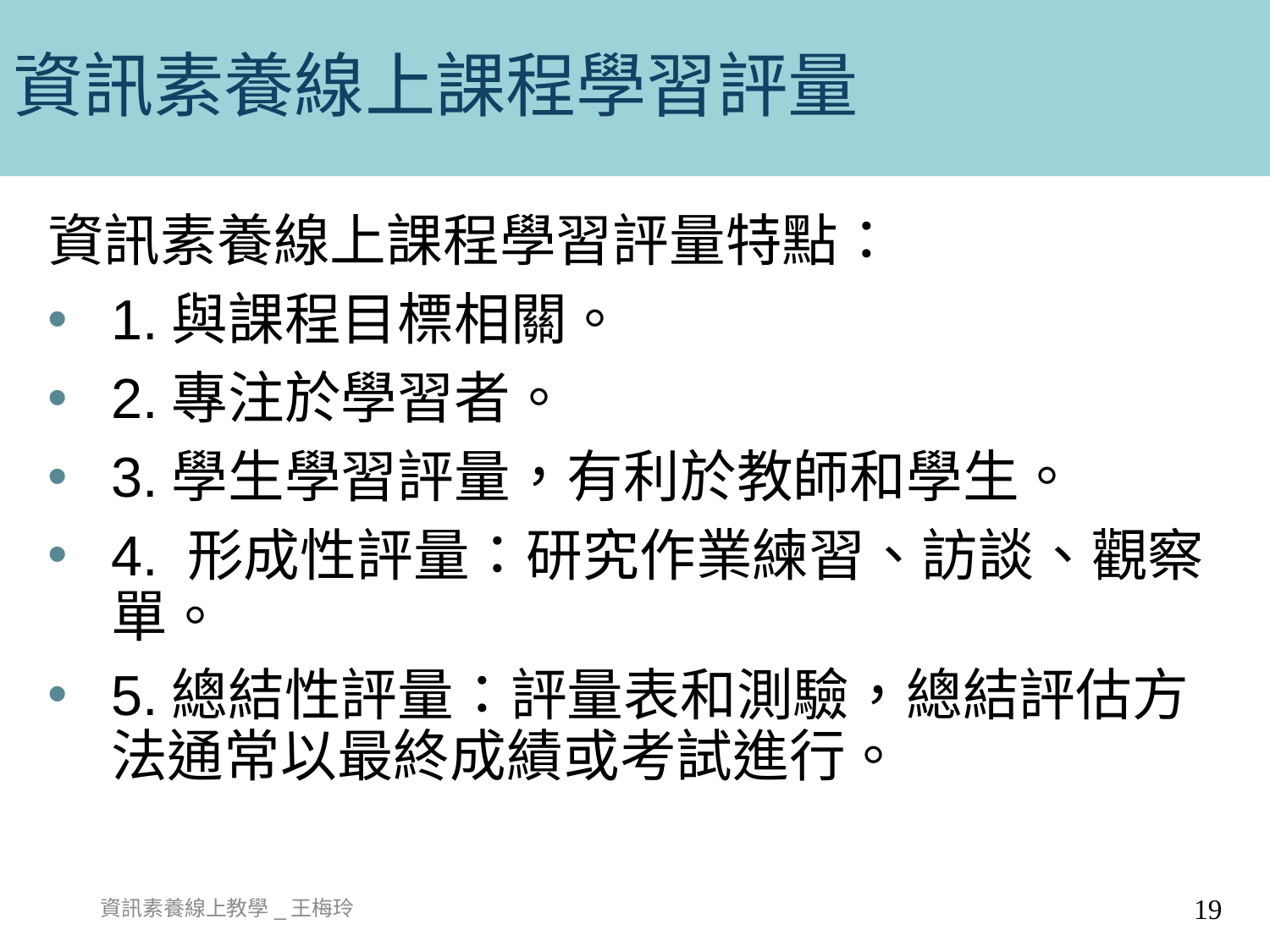

# 資訊素養線上課程學習評量
資訊素養線上課程學習評量特點：
1.與課程目標相關。
2.專注於學習者。
3.學生學習評量，有利於教師和學生。
4. 形成性評量：研究作業練習、訪談、觀察單。
5.總結性評量：評量表和測驗，總結評估方法通常以最終成績或考試進行。

資訊素養線上教學_王梅玲
19